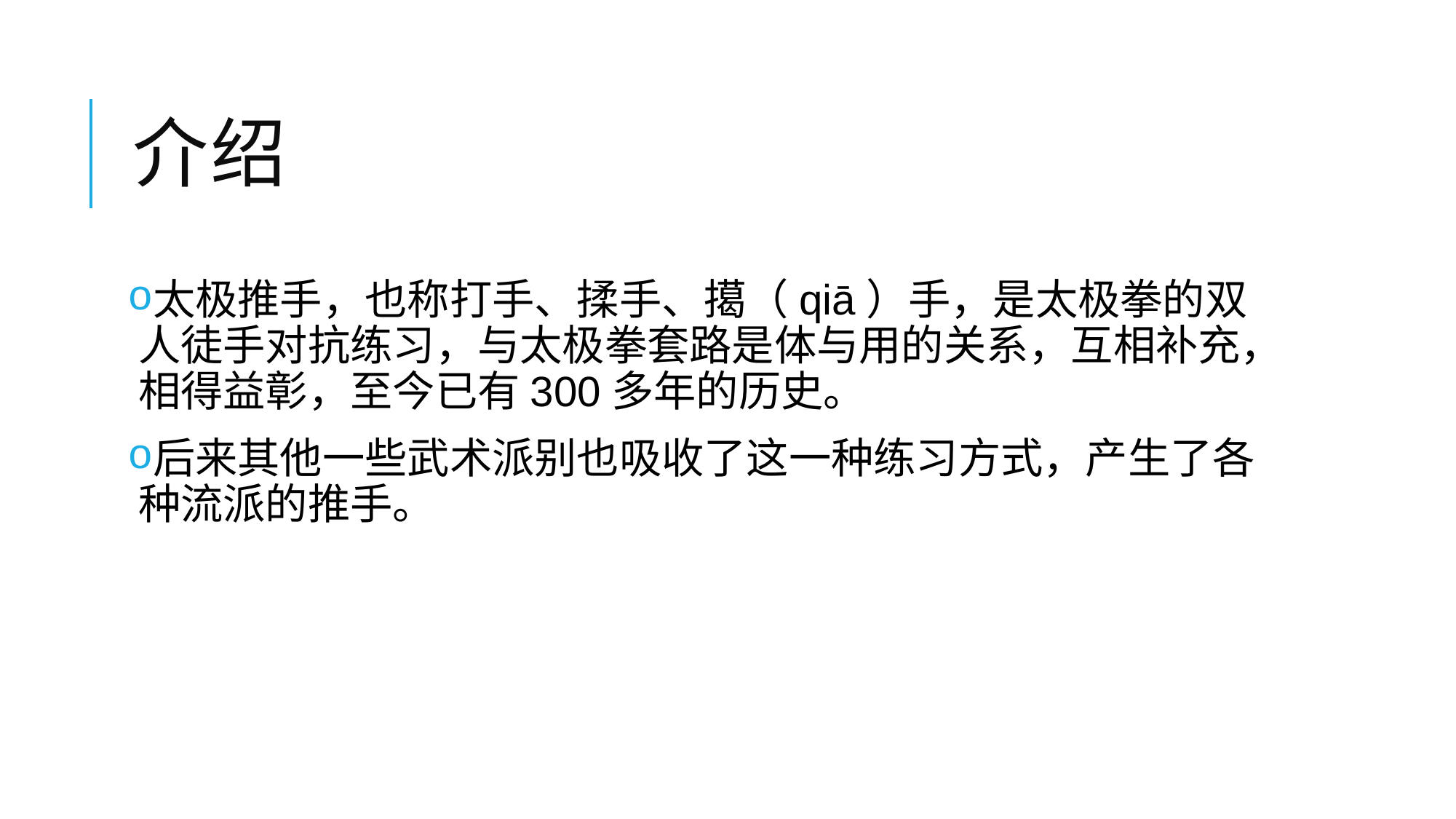

# 介绍
太极推手，也称打手、揉手、擖（qiā）手，是太极拳的双人徒手对抗练习，与太极拳套路是体与用的关系，互相补充，相得益彰，至今已有300多年的历史。
后来其他一些武术派别也吸收了这一种练习方式，产生了各种流派的推手。